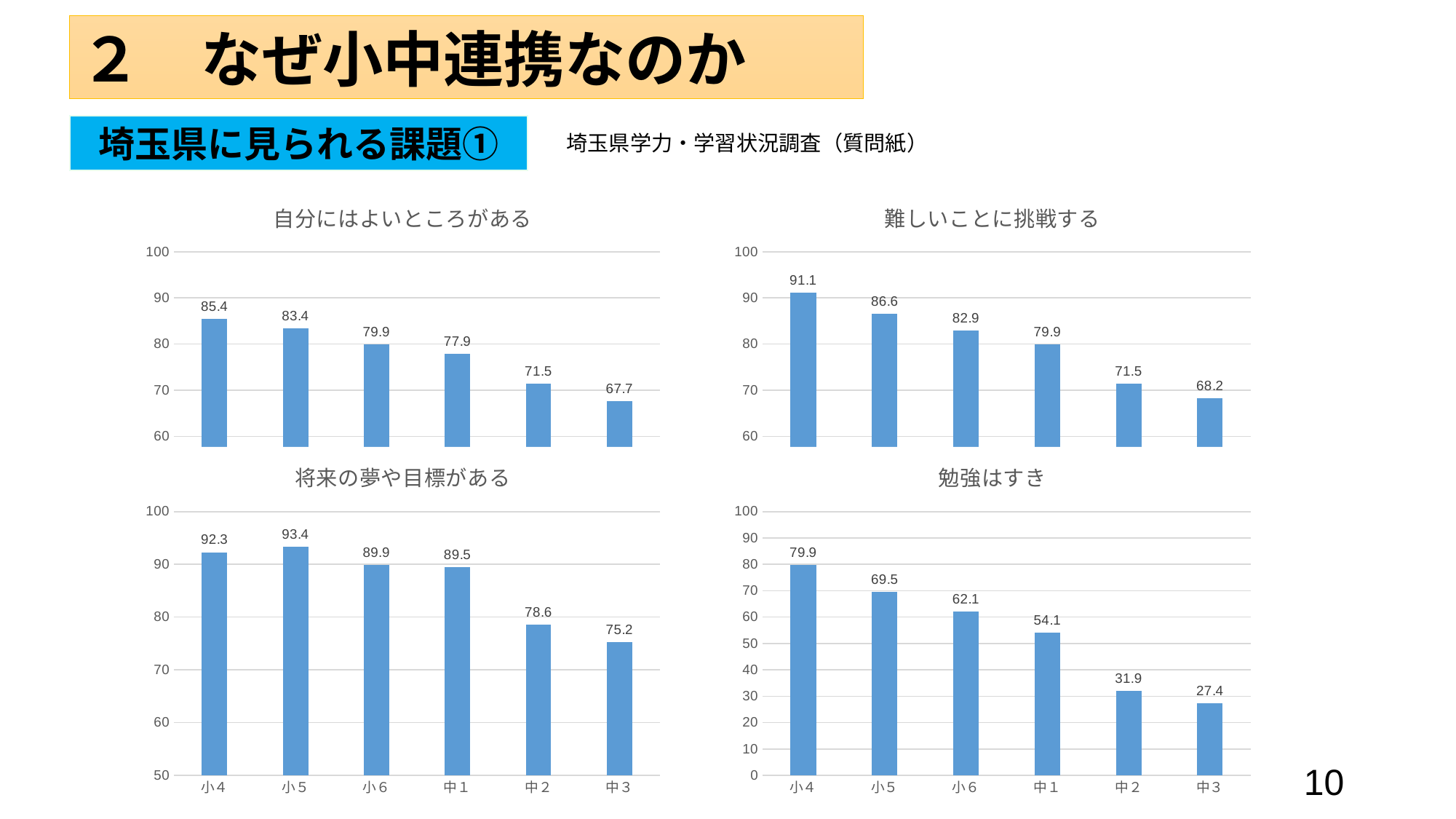

２　なぜ小中連携なのか
埼玉県に見られる課題①
埼玉県学力・学習状況調査（質問紙）

### Chart:

| Category | 自分にはよいところがある |
|---|---|
| 小４ | 85.4 |
| 小５ | 83.4 |
| 小６ | 79.9 |
| 中１ | 77.9 |
| 中２ | 71.5 |
| 中３ | 67.7 |

### Chart:

| Category | 難しいことに挑戦する |
|---|---|
| 小４ | 91.1 |
| 小５ | 86.6 |
| 小６ | 82.9 |
| 中１ | 79.9 |
| 中２ | 71.5 |
| 中３ | 68.2 |

### Chart:

| Category | 将来の夢や目標がある |
|---|---|
| 小４ | 92.3 |
| 小５ | 93.4 |
| 小６ | 89.9 |
| 中１ | 89.5 |
| 中２ | 78.6 |
| 中３ | 75.2 |

### Chart:

| Category | 勉強はすき |
|---|---|
| 小４ | 79.9 |
| 小５ | 69.5 |
| 小６ | 62.1 |
| 中１ | 54.1 |
| 中２ | 31.9 |
| 中３ | 27.4 |
10